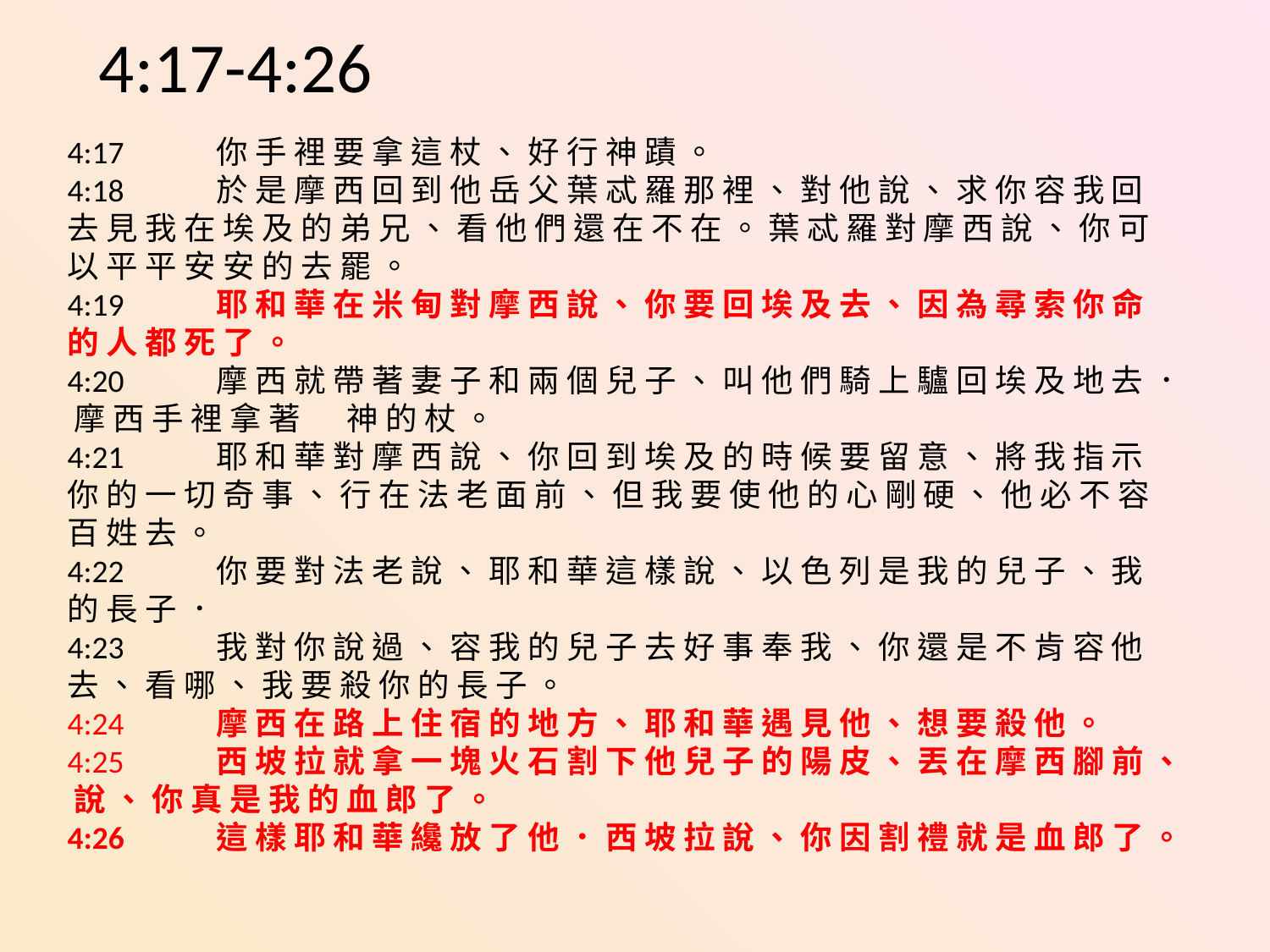

4:17-4:26
4:17	  你 手 裡 要 拿 這 杖 、 好 行 神 蹟 。
4:18	  於 是 摩 西 回 到 他 岳 父 葉 忒 羅 那 裡 、 對 他 說 、 求 你 容 我 回 去 見 我 在 埃 及 的 弟 兄 、 看 他 們 還 在 不 在 。 葉 忒 羅 對 摩 西 說 、 你 可 以 平 平 安 安 的 去 罷 。
4:19	  耶 和 華 在 米 甸 對 摩 西 說 、 你 要 回 埃 及 去 、 因 為 尋 索 你 命 的 人 都 死 了 。
4:20	  摩 西 就 帶 著 妻 子 和 兩 個 兒 子 、 叫 他 們 騎 上 驢 回 埃 及 地 去 ． 摩 西 手 裡 拿 著 　 神 的 杖 。
4:21	  耶 和 華 對 摩 西 說 、 你 回 到 埃 及 的 時 候 要 留 意 、 將 我 指 示 你 的 一 切 奇 事 、 行 在 法 老 面 前 、 但 我 要 使 他 的 心 剛 硬 、 他 必 不 容 百 姓 去 。
4:22	  你 要 對 法 老 說 、 耶 和 華 這 樣 說 、 以 色 列 是 我 的 兒 子 、 我 的 長 子 ．
4:23	  我 對 你 說 過 、 容 我 的 兒 子 去 好 事 奉 我 、 你 還 是 不 肯 容 他 去 、 看 哪 、 我 要 殺 你 的 長 子 。
4:24	  摩 西 在 路 上 住 宿 的 地 方 、 耶 和 華 遇 見 他 、 想 要 殺 他 。
4:25	  西 坡 拉 就 拿 一 塊 火 石 割 下 他 兒 子 的 陽 皮 、 丟 在 摩 西 腳 前 、 說 、 你 真 是 我 的 血 郎 了 。
4:26	  這 樣 耶 和 華 纔 放 了 他 ． 西 坡 拉 說 、 你 因 割 禮 就 是 血 郎 了 。